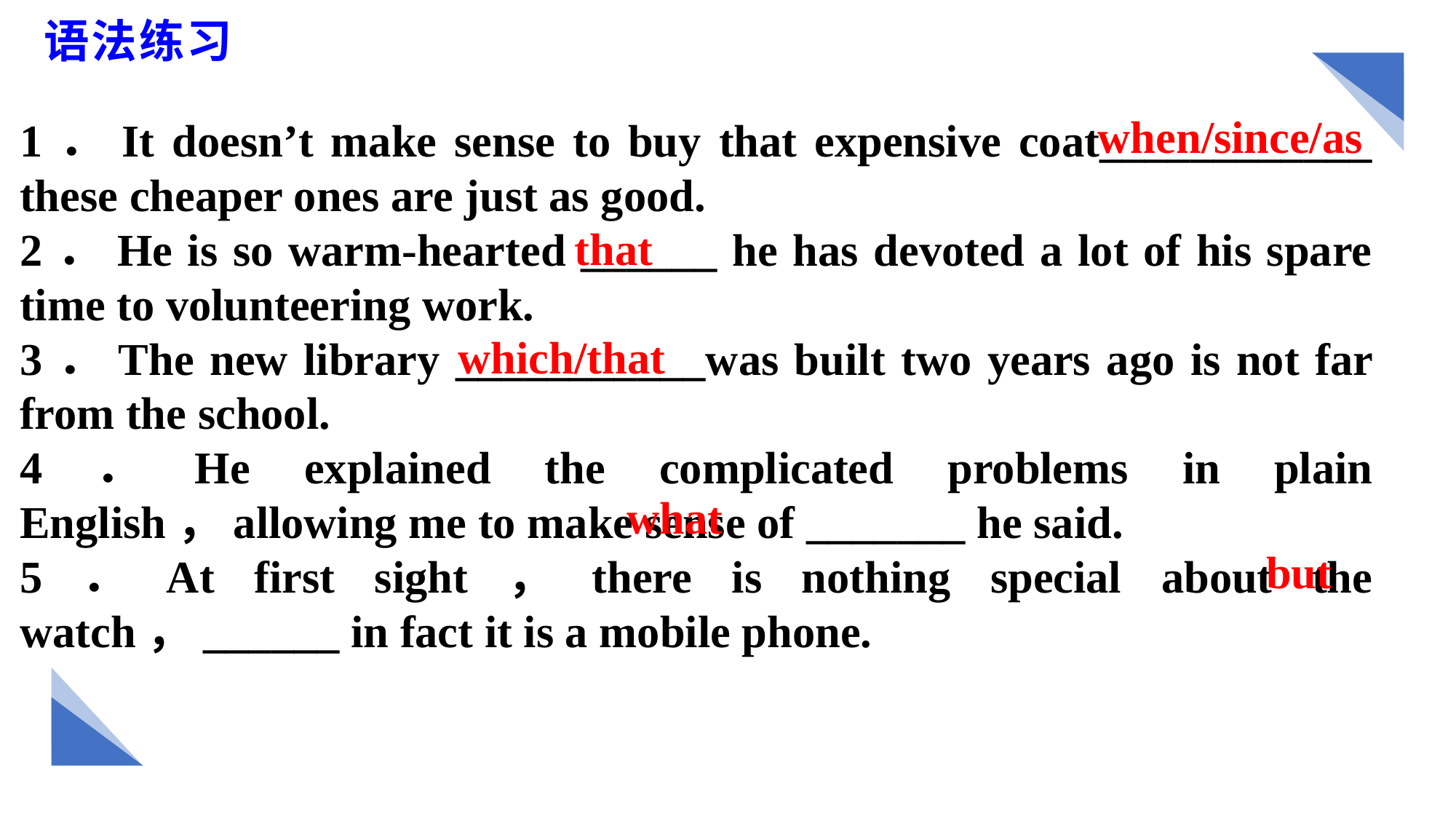

语法练习
when/since/as
1．It doesn’t make sense to buy that expensive coat____________ these cheaper ones are just as good.
2．He is so warm-hearted ______ he has devoted a lot of his spare time to volunteering work.
3．The new library ___________was built two years ago is not far from the school.
4．He explained the complicated problems in plain English，allowing me to make sense of _______ he said.
5．At first sight，there is nothing special about the watch，______ in fact it is a mobile phone.

that
which/that
what
but